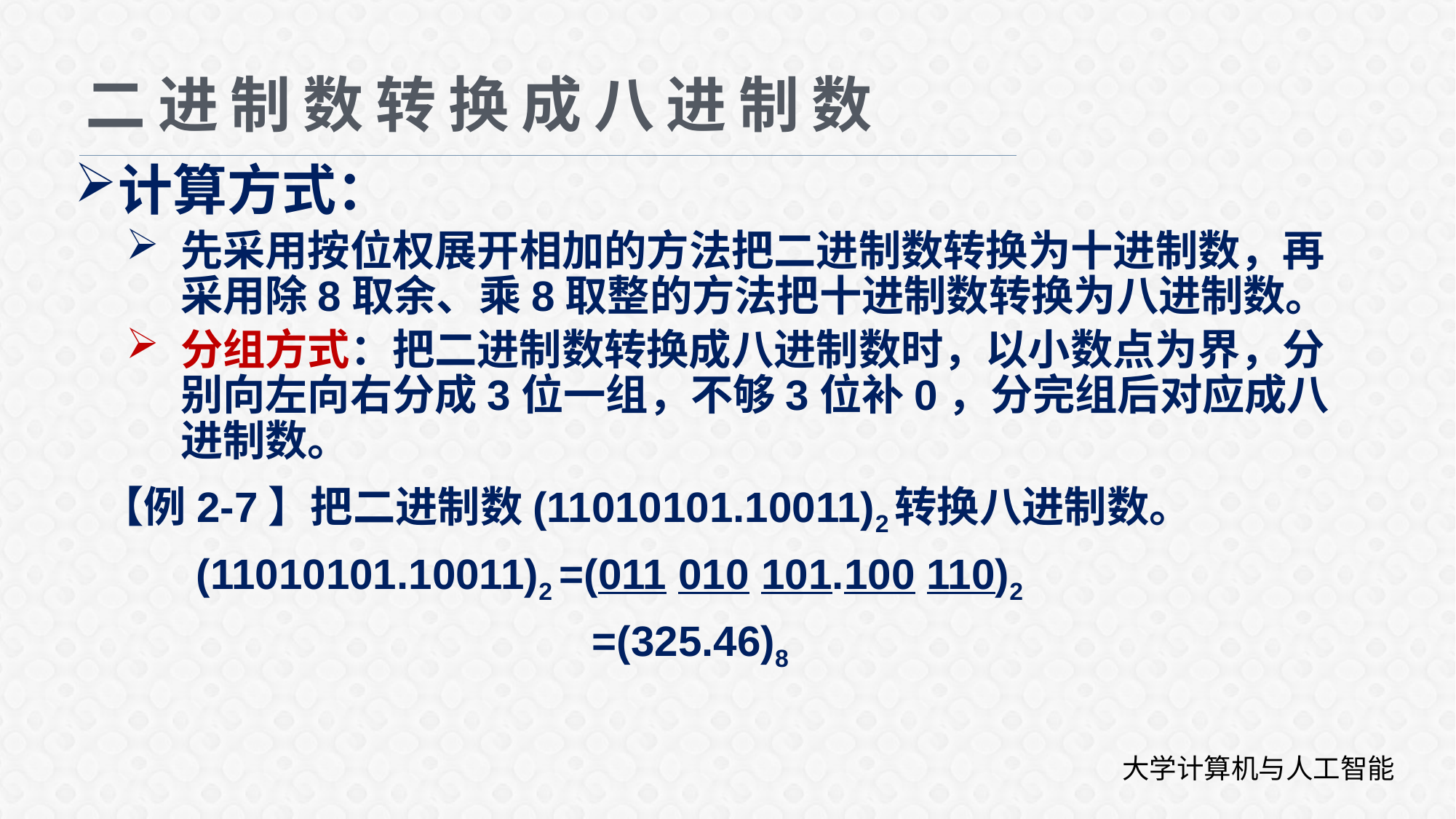

# 二进制数转换成八进制数
计算方式：
先采用按位权展开相加的方法把二进制数转换为十进制数，再采用除8取余、乘8取整的方法把十进制数转换为八进制数。
分组方式：把二进制数转换成八进制数时，以小数点为界，分别向左向右分成3位一组，不够3位补0，分完组后对应成八进制数。
【例2-7】把二进制数(11010101.10011)2转换八进制数。
        (11010101.10011)2 =(011 010 101.100 110)2
                                 =(325.46)8

大学计算机与人工智能